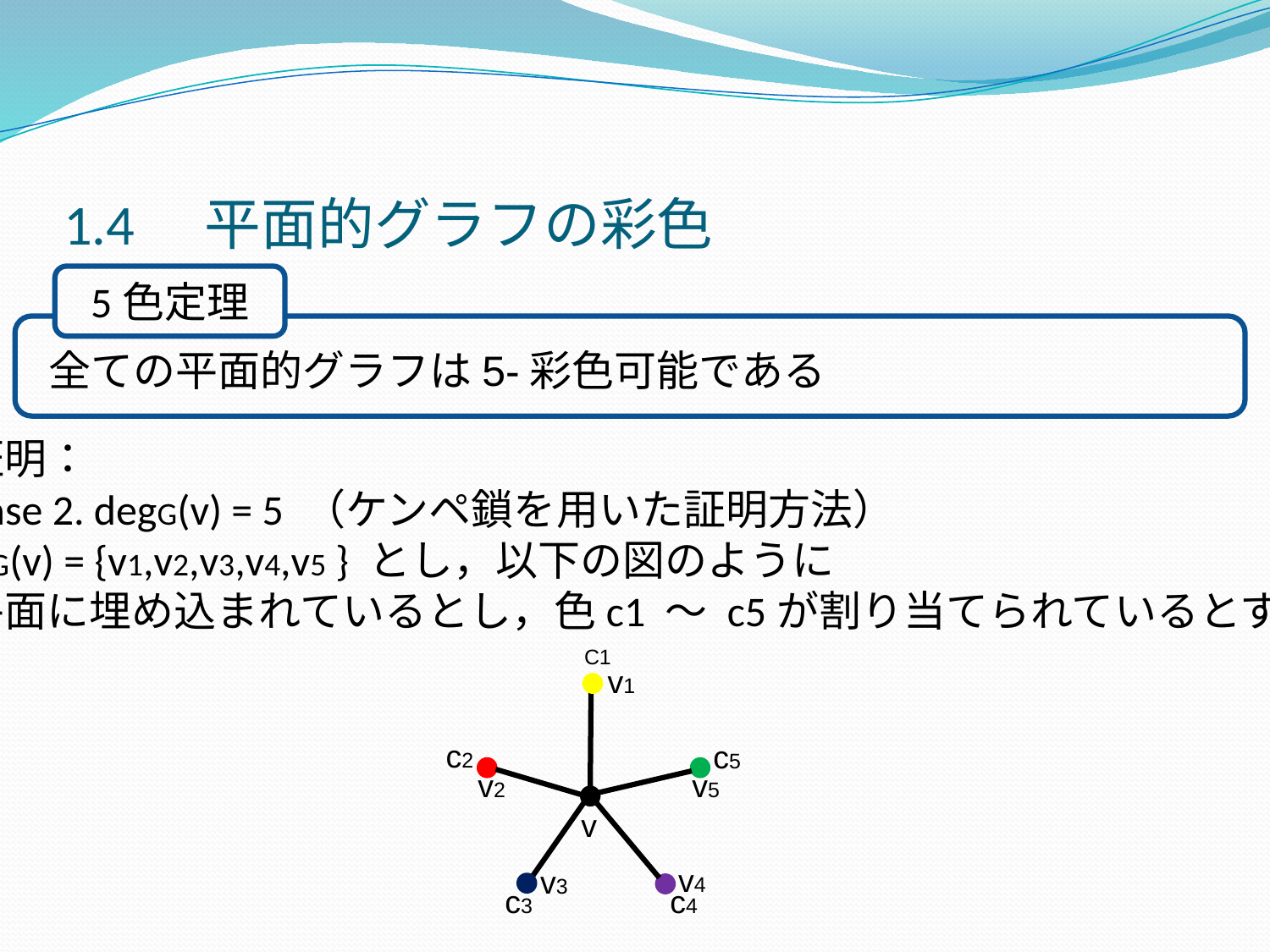

# 1.4　平面的グラフの彩色

5色定理

全ての平面的グラフは5-彩色可能である

証明：
Case 2. degG(v) = 5 （ケンペ鎖を用いた証明方法）
NG(v) = {v1,v2,v3,v4,v5 } とし，以下の図のように
平面に埋め込まれているとし，色c1 ～ c5が割り当てられているとする．

C1
v1

v2
v5
v
v4
v3
c2
c5
c3
c4